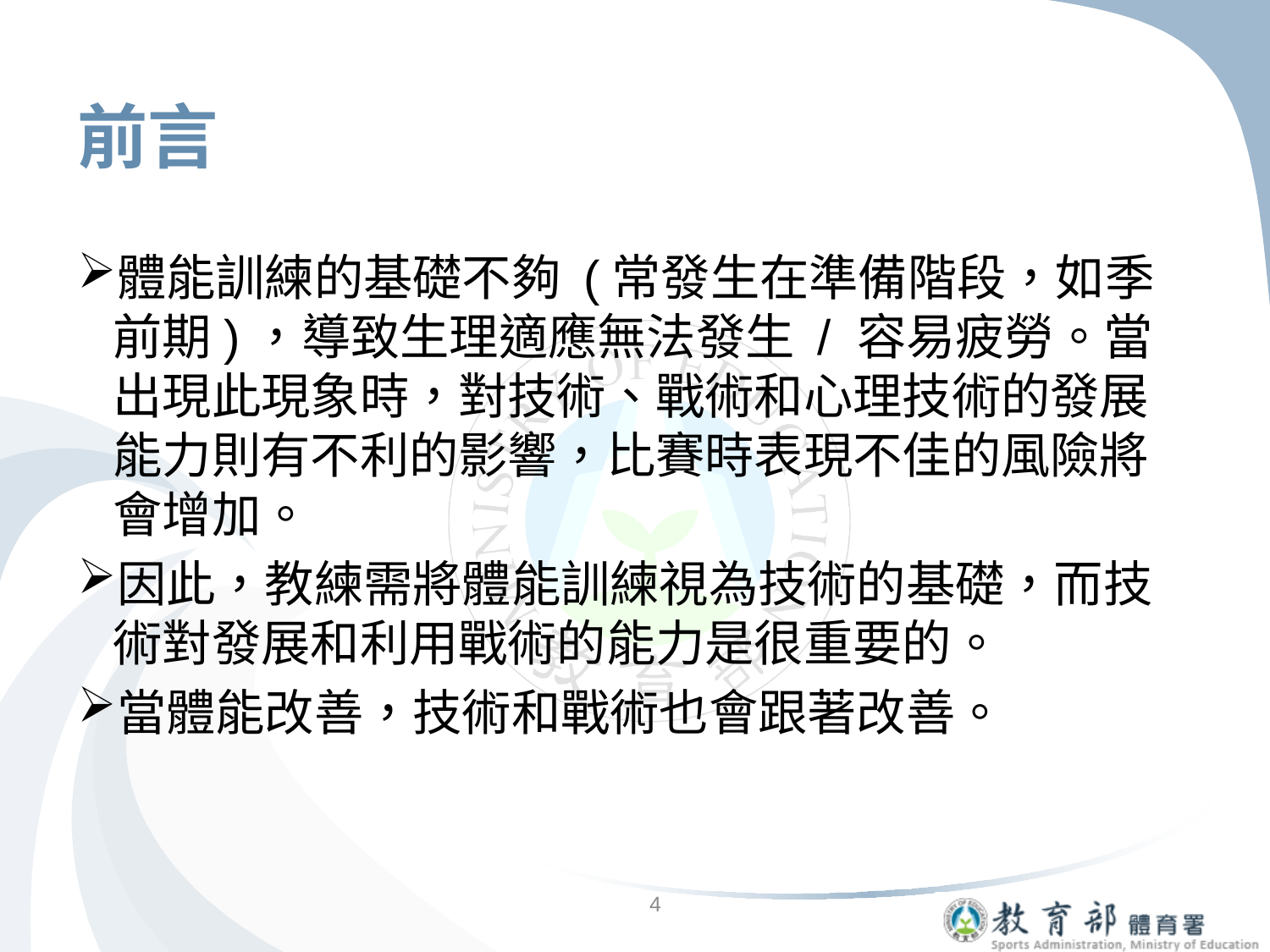

# 前言
體能訓練的基礎不夠 (常發生在準備階段，如季前期)，導致生理適應無法發生 / 容易疲勞。當出現此現象時，對技術、戰術和心理技術的發展能力則有不利的影響，比賽時表現不佳的風險將會增加。
因此，教練需將體能訓練視為技術的基礎，而技術對發展和利用戰術的能力是很重要的。
當體能改善，技術和戰術也會跟著改善。
4